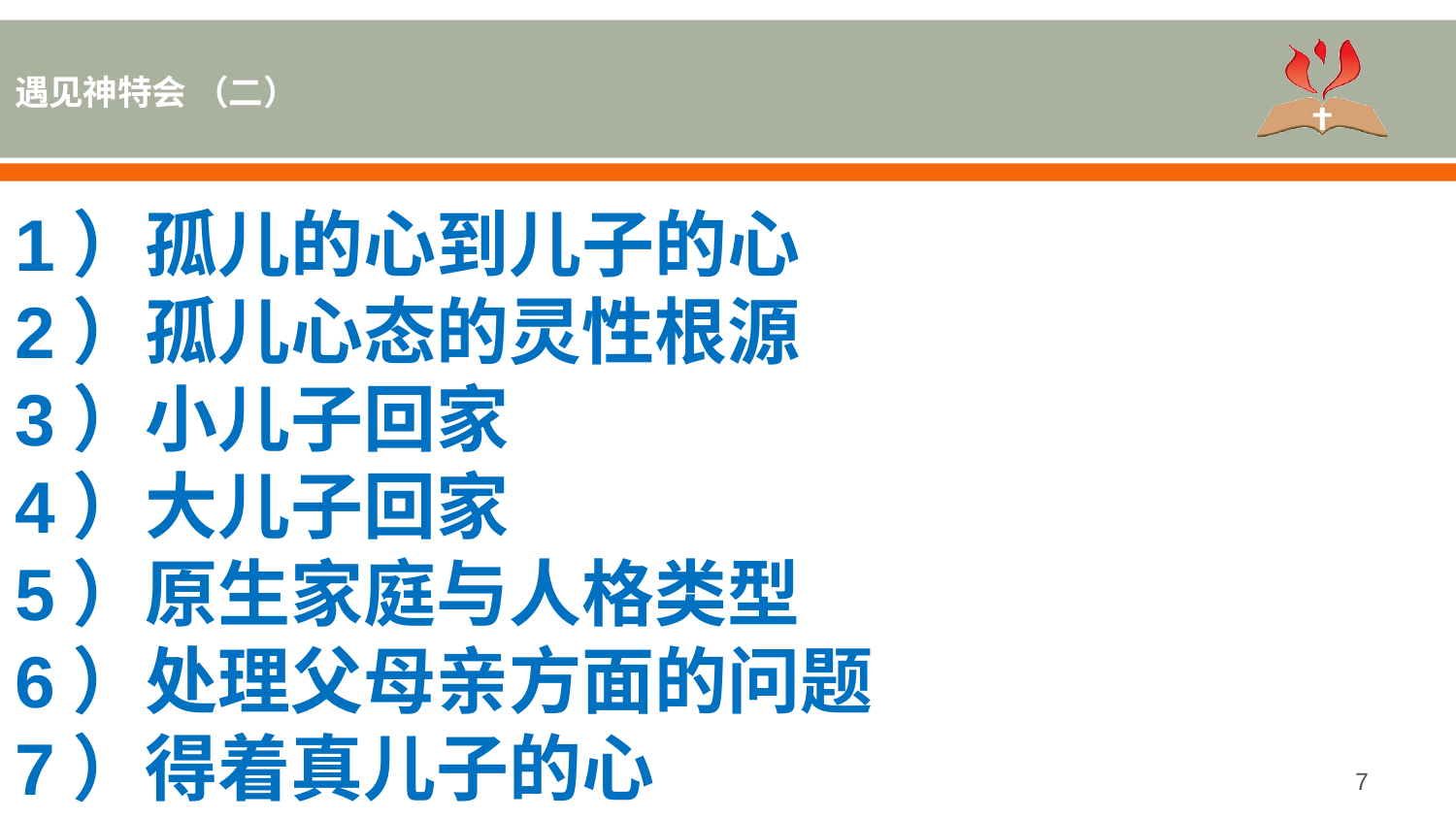

遇见神特会 （二）
1）孤儿的心到儿子的心
2）孤儿心态的灵性根源
3）小儿子回家
4）大儿子回家
5）原生家庭与人格类型
6）处理父母亲方面的问题
7）得着真儿子的心
7